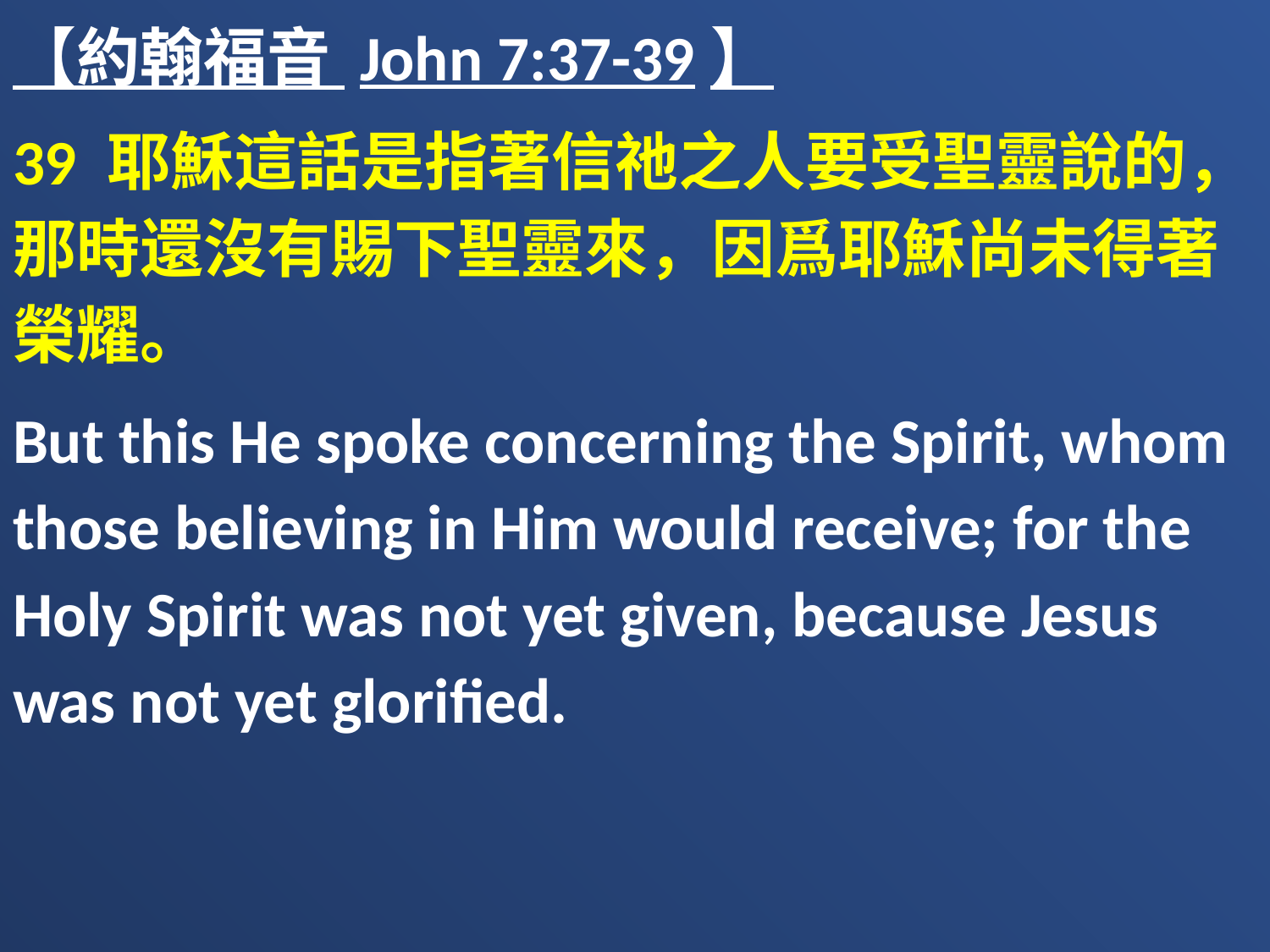

【約翰福音 John 7:37-39】
39 耶穌這話是指著信祂之人要受聖靈說的，那時還沒有賜下聖靈來，因爲耶穌尚未得著榮耀。
But this He spoke concerning the Spirit, whom those believing in Him would receive; for the Holy Spirit was not yet given, because Jesus was not yet glorified.